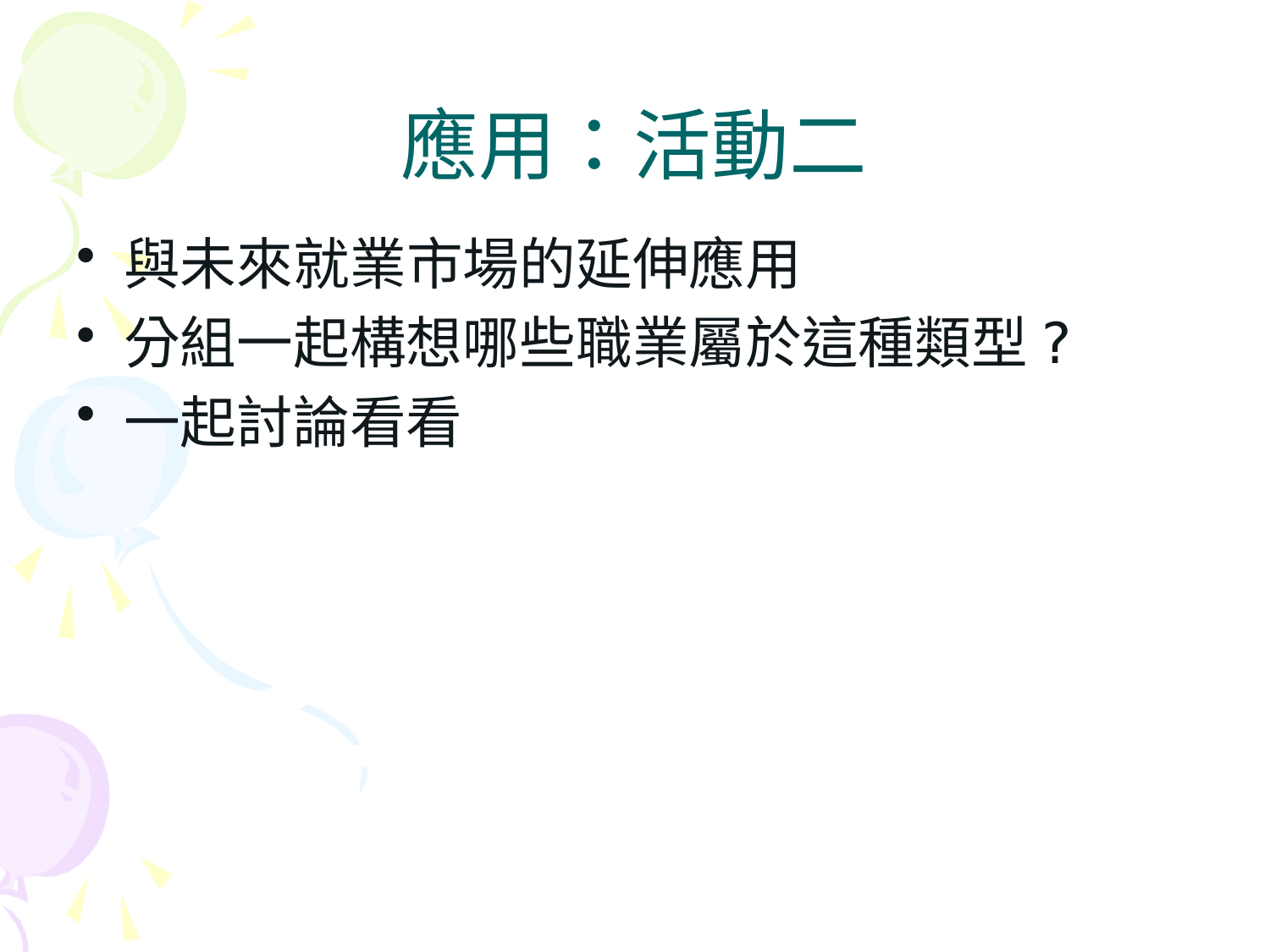

# 應用：活動二
與未來就業市場的延伸應用
分組一起構想哪些職業屬於這種類型?
一起討論看看